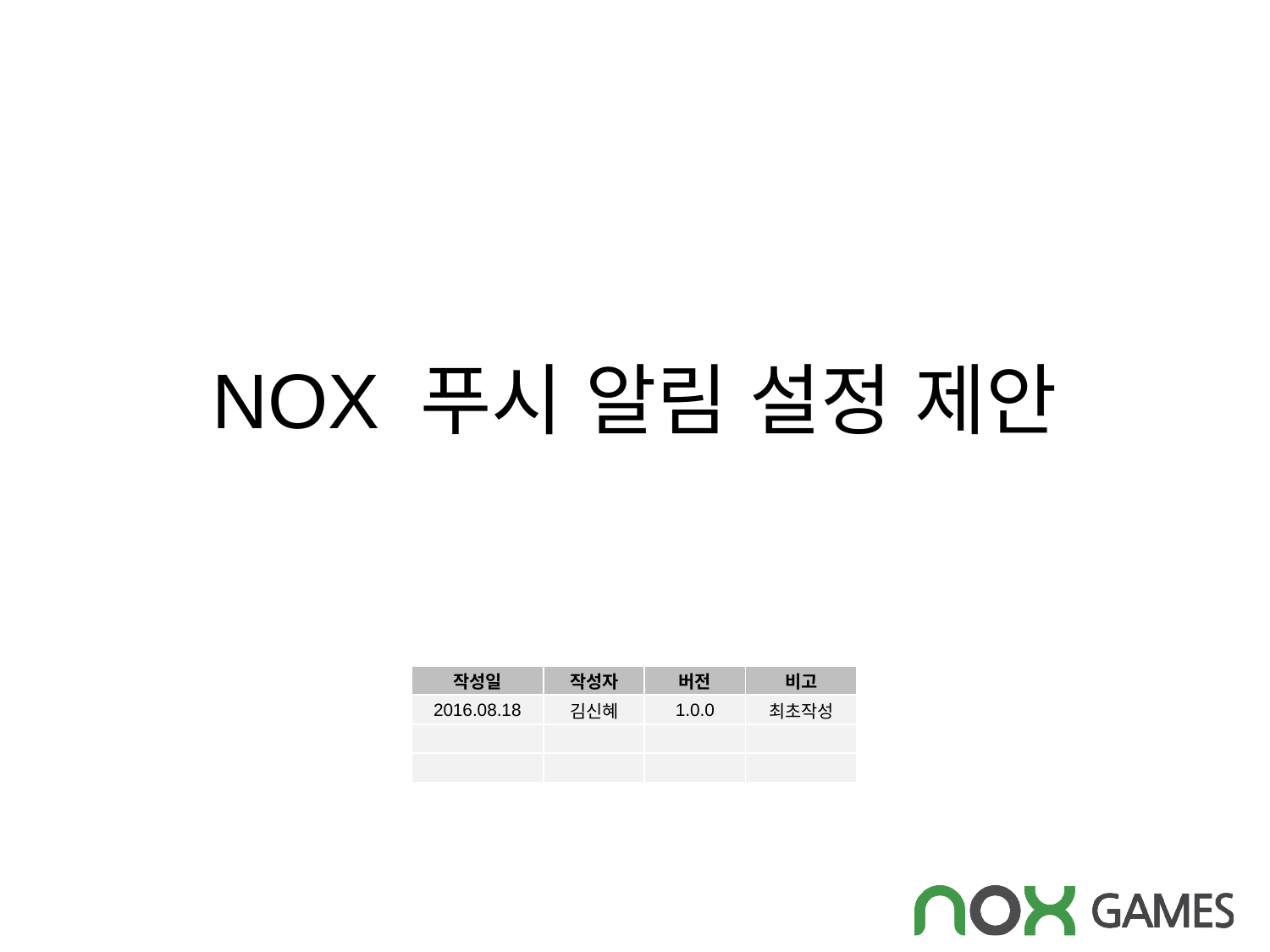

# NOX 푸시 알림 설정 제안
| 작성일 | 작성자 | 버전 | 비고 |
| --- | --- | --- | --- |
| 2016.08.18 | 김신혜 | 1.0.0 | 최초작성 |
|  |  |  |  |
|  |  |  |  |